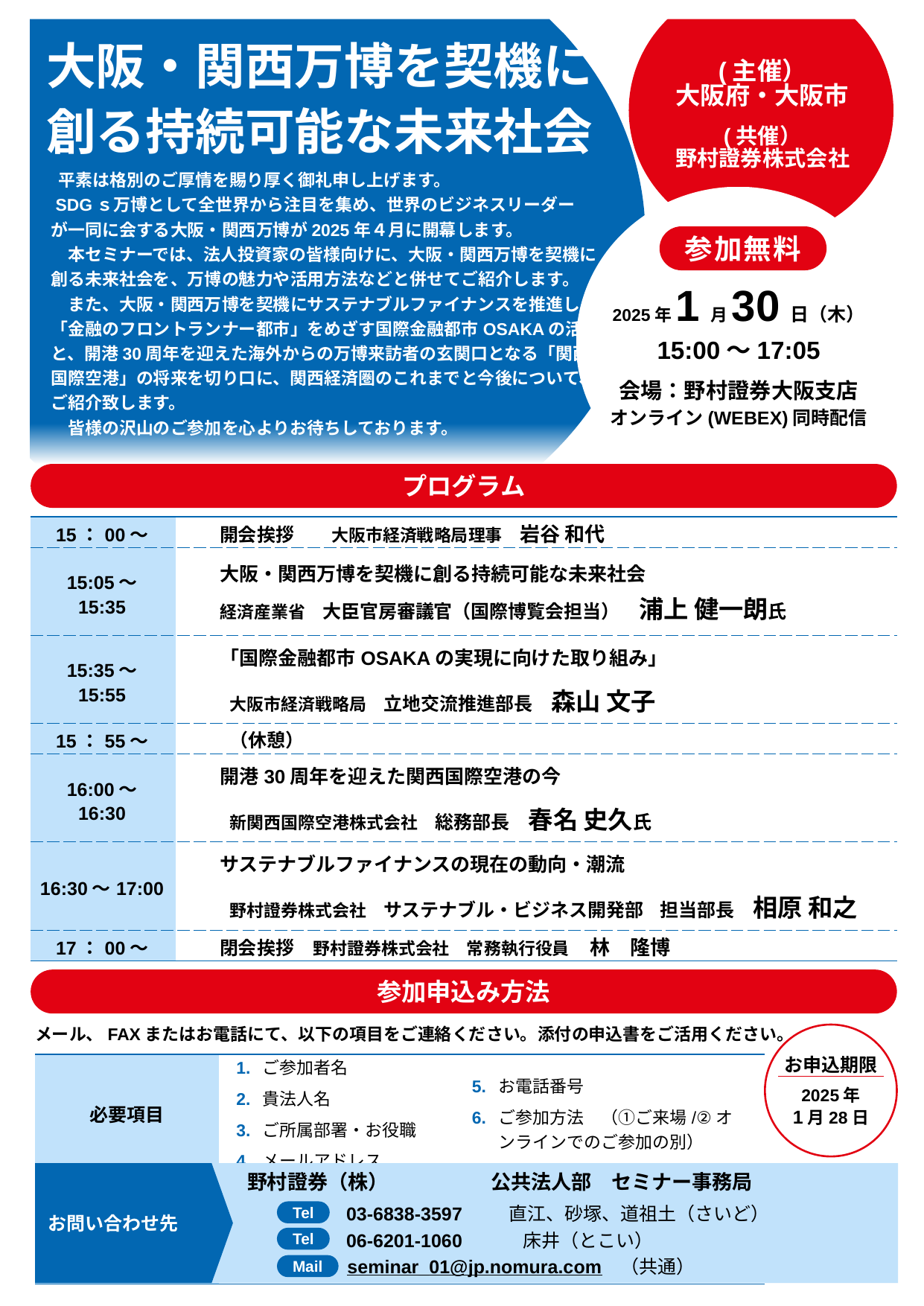

大阪・関西万博を契機に
創る持続可能な未来社会
(主催）
大阪府・大阪市

(共催）
野村證券株式会社
 平素は格別のご厚情を賜り厚く御礼申し上げます。
 SDGｓ万博として全世界から注目を集め、世界のビジネスリーダー
が一同に会する大阪・関西万博が2025年４月に開幕します。
　本セミナーでは、法人投資家の皆様向けに、大阪・関西万博を契機に
創る未来社会を、万博の魅力や活用方法などと併せてご紹介します。
　また、大阪・関西万博を契機にサステナブルファイナンスを推進し、
「金融のフロントランナー都市」をめざす国際金融都市OSAKAの活動
と、開港30周年を迎えた海外からの万博来訪者の玄関口となる「関西
国際空港」の将来を切り口に、関西経済圏のこれまでと今後について、
ご紹介致します。
　皆様の沢山のご参加を心よりお待ちしております。
参加無料
2025年1月30日（木）
15:00〜17:05
会場：野村證券大阪支店
オンライン(WEBEX)同時配信
プログラム
| 15：00～ | 開会挨拶　　大阪市経済戦略局理事　岩谷 和代 |
| --- | --- |
| 15:05〜 15:35 | 大阪・関西万博を契機に創る持続可能な未来社会 経済産業省　大臣官房審議官（国際博覧会担当）　浦上 健一朗氏 |
| 15:35〜 15:55 | 「国際金融都市OSAKAの実現に向けた取り組み」 大阪市経済戦略局　立地交流推進部長　森山 文子 |
| 15：55～ | （休憩） |
| 16:00〜 16:30 | 開港30周年を迎えた関西国際空港の今 新関西国際空港株式会社　総務部長　春名 史久氏 |
| 16:30〜17:00 | サステナブルファイナンスの現在の動向・潮流 野村證券株式会社　サステナブル・ビジネス開発部　担当部長　相原 和之 |
| 17：00～ | 閉会挨拶　野村證券株式会社　常務執行役員　林　隆博 |
参加申込み方法
メール、FAXまたはお電話にて、以下の項目をご連絡ください。添付の申込書をご活用ください。
お申込期限
2025年
1月28日
| 必要項目 | 1. ご参加者名 2. 貴法人名 3. ご所属部署・お役職 4. メールアドレス | 5. お電話番号 6. ご参加方法　（①ご来場/②オンラインでのご参加の別） |
| --- | --- | --- |
|  |  |  |
お問い合わせ先
野村證券（株）	公共法人部　セミナー事務局
Tel
03-6838-3597　　 直江、砂塚、道祖土（さいど）
Tel
06-6201-1060　　　床井（とこい）
Mail
seminar_01@jp.nomura.com　（共通）